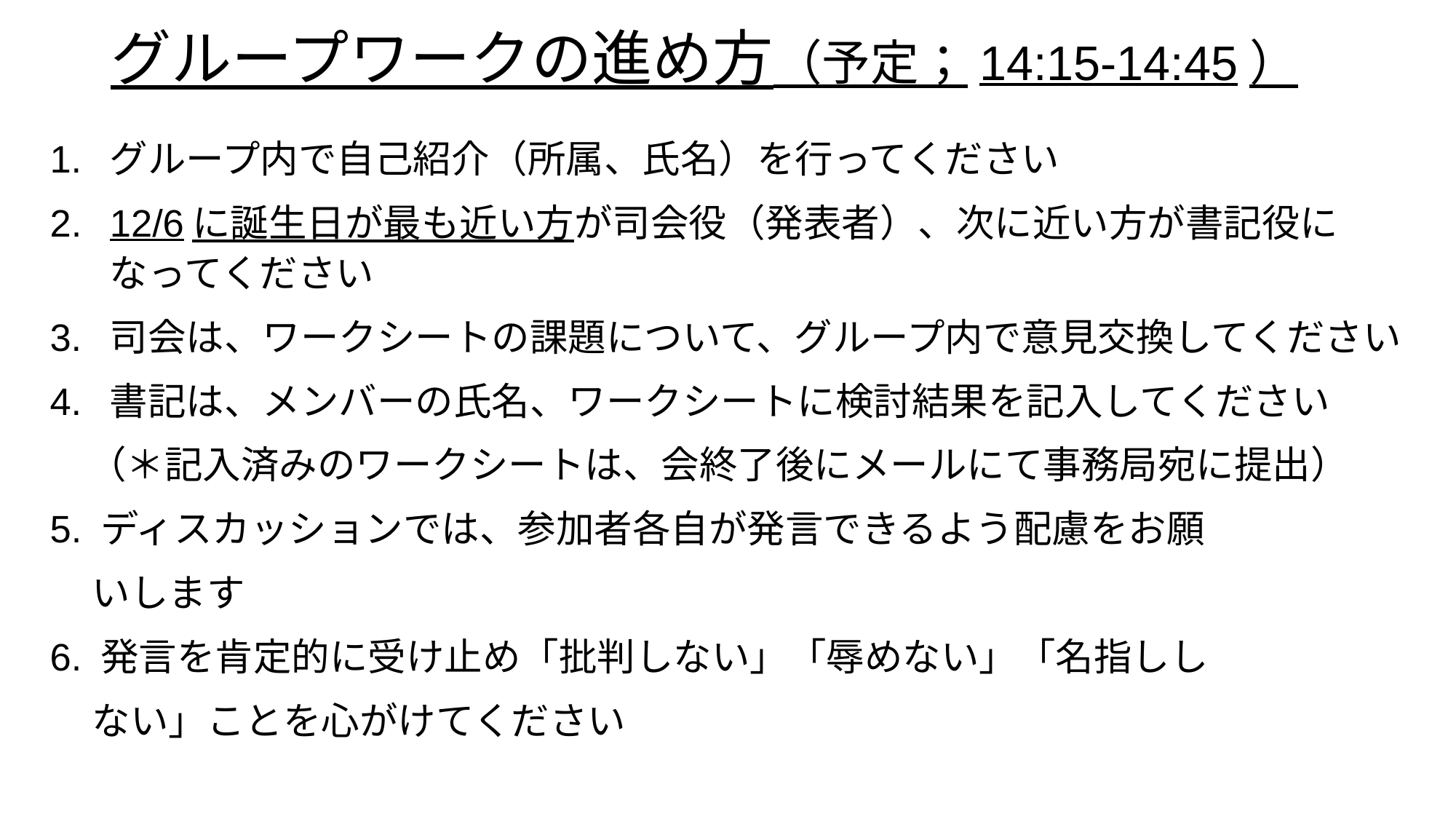

# グループワークの進め方（予定；14:15-14:45）
グループ内で自己紹介（所属、氏名）を行ってください
12/6に誕生日が最も近い方が司会役（発表者）、次に近い方が書記役になってください
司会は、ワークシートの課題について、グループ内で意見交換してください
書記は、メンバーの氏名、ワークシートに検討結果を記入してください
　（＊記入済みのワークシートは、会終了後にメールにて事務局宛に提出）
5. ディスカッションでは、参加者各自が発言できるよう配慮をお願
    いします
6. 発言を肯定的に受け止め「批判しない」「辱めない」「名指しし
    ない」ことを心がけてください